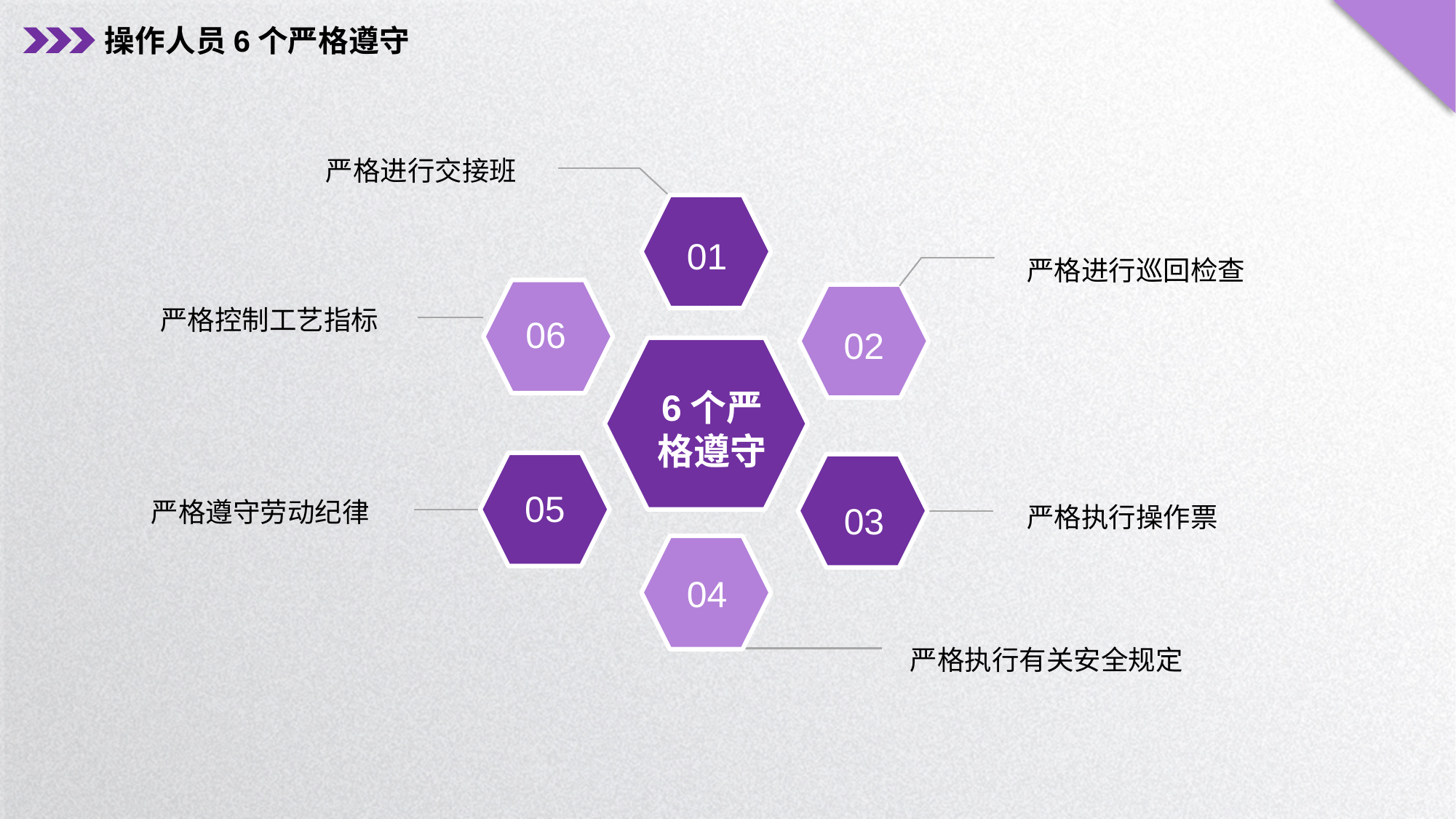

操作人员6个严格遵守

严格进行交接班

01

06

02

6个严格遵守

05

03

04
严格进行巡回检查
严格控制工艺指标
严格遵守劳动纪律
严格执行操作票
严格执行有关安全规定